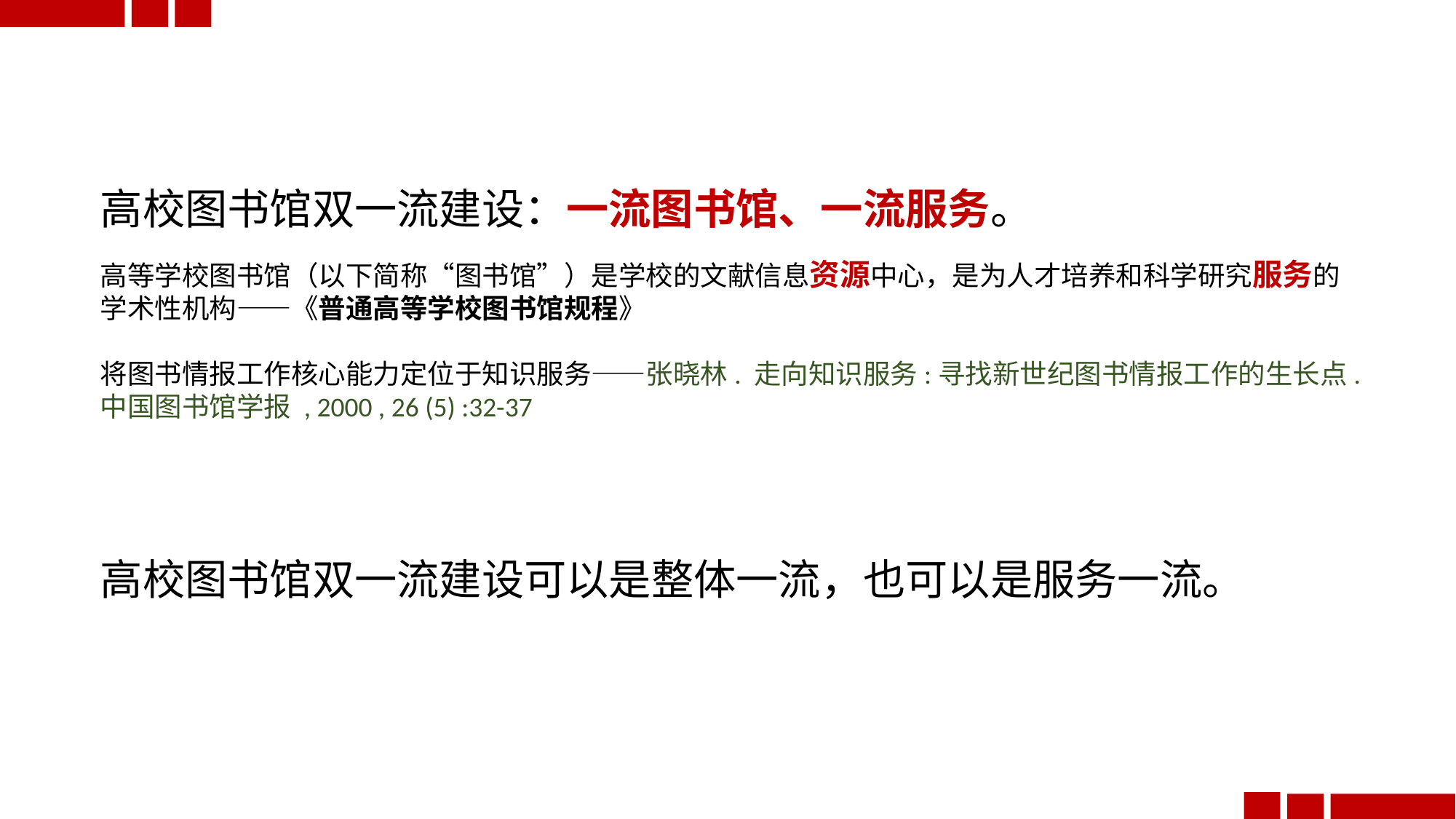

高校图书馆双一流建设：一流图书馆、一流服务。
高等学校图书馆（以下简称“图书馆”）是学校的文献信息资源中心，是为人才培养和科学研究服务的学术性机构——《普通高等学校图书馆规程》

将图书情报工作核心能力定位于知识服务——张晓林. 走向知识服务:寻找新世纪图书情报工作的生长点.中国图书馆学报 , 2000 , 26 (5) :32-37
高校图书馆双一流建设可以是整体一流，也可以是服务一流。